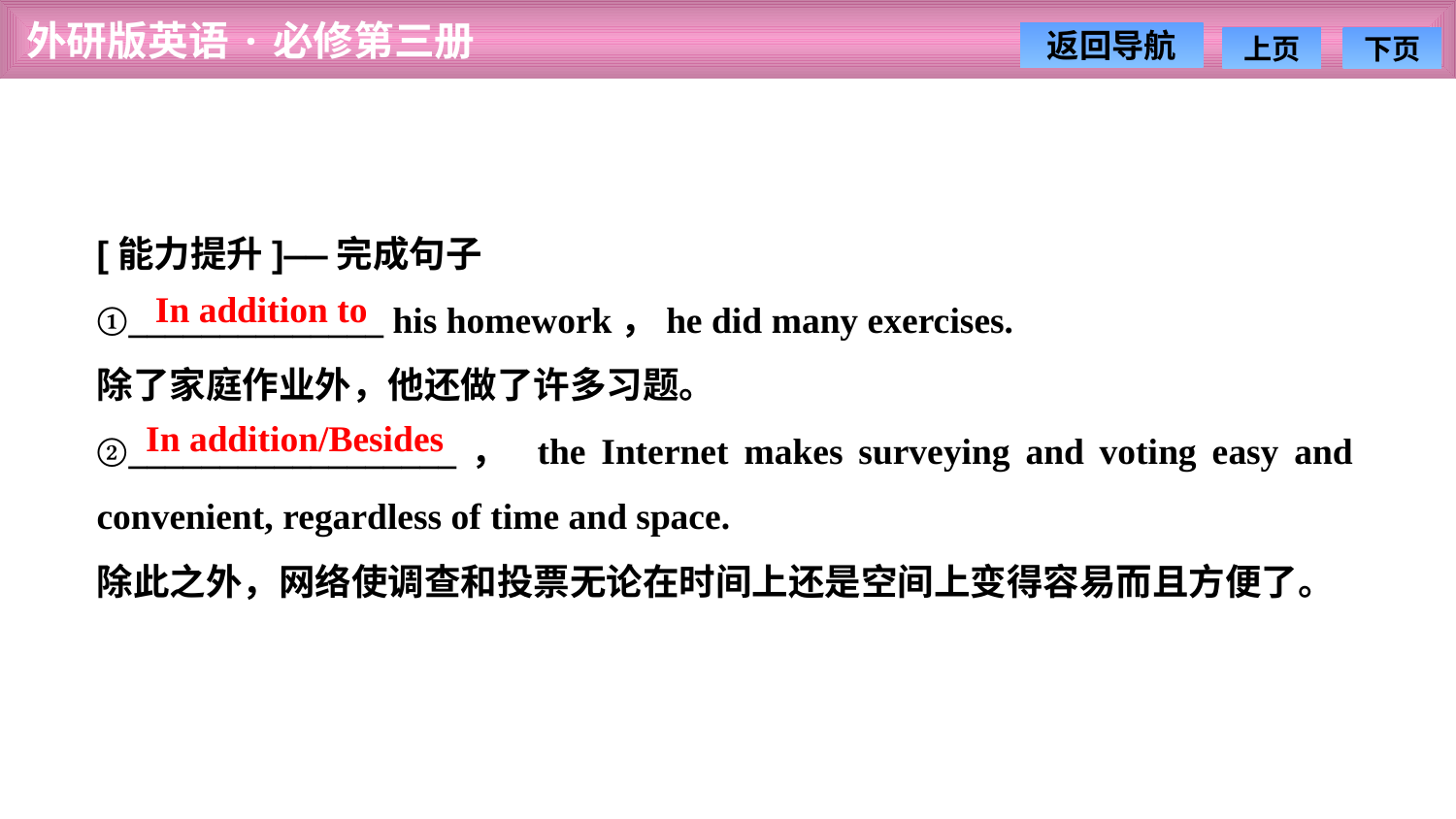

[能力提升]——完成句子
①______________ his homework，he did many exercises.
除了家庭作业外，他还做了许多习题。
②__________________， the Internet makes surveying and voting easy and convenient, regardless of time and space.
除此之外，网络使调查和投票无论在时间上还是空间上变得容易而且方便了。
In addition to
In addition/Besides